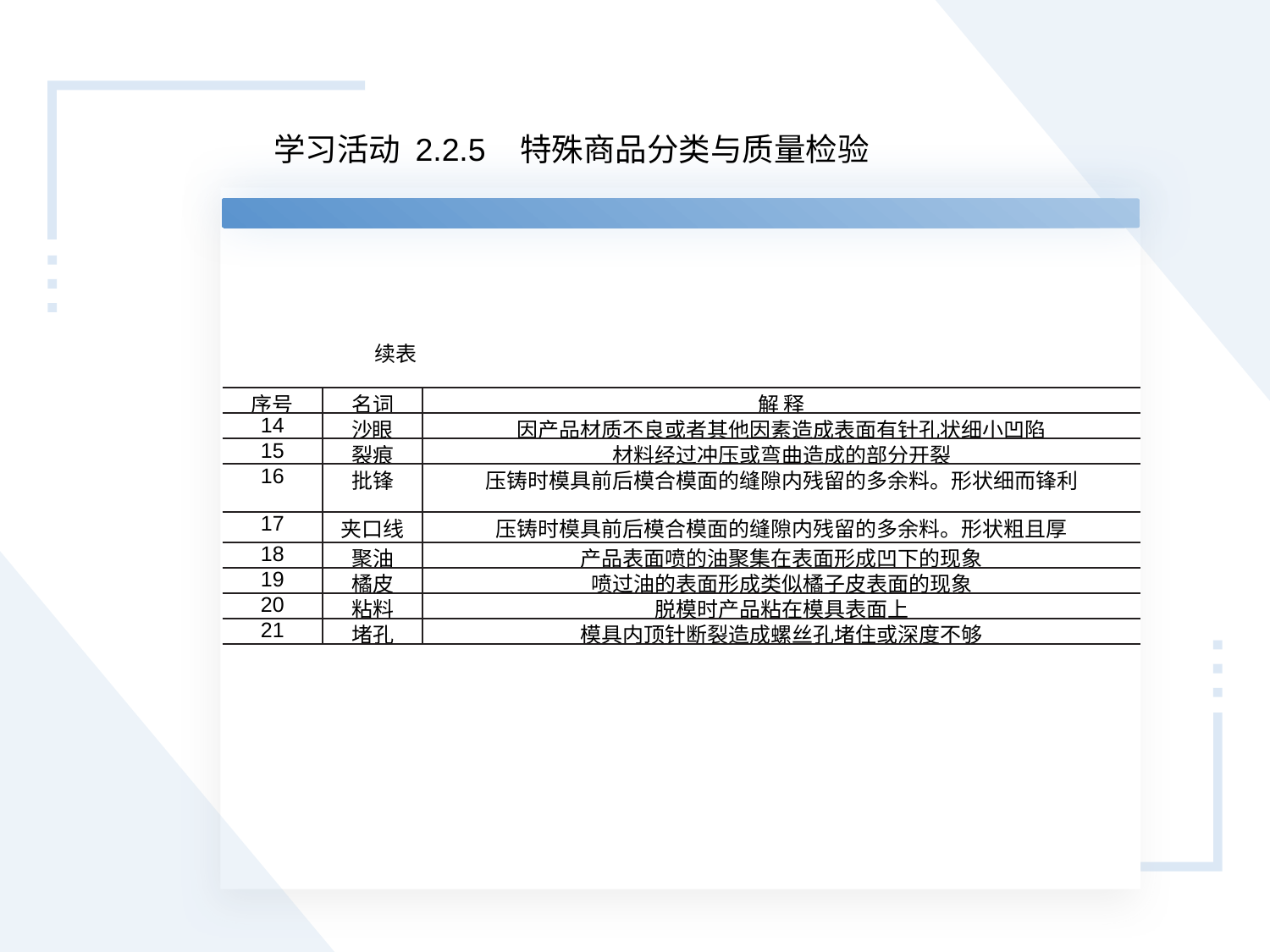

学习活动 2.2.5   特殊商品分类与质量检验
一、特殊商品分类
这里的特殊商品指两类商品,一类是非常温保管需要低温冷藏的生鲜类商品 ;另一类是 日常生活中应用较少的五金类商品 。
二、生鲜类
(一) 生鲜品的分类
生鲜品是指需要低温冷藏(冻藏)的食品 。
(二) 生鲜品的质量要求

 续表

| 序号 | 名词 | 解 释 |
| --- | --- | --- |
| 14 | 沙眼 | 因产品材质不良或者其他因素造成表面有针孔状细小凹陷 |
| 15 | 裂痕 | 材料经过冲压或弯曲造成的部分开裂 |
| 16 | 批锋 | 压铸时模具前后模合模面的缝隙内残留的多余料。形状细而锋利 |
| 17 | 夹口线 | 压铸时模具前后模合模面的缝隙内残留的多余料。形状粗且厚 |
| 18 | 聚油 | 产品表面喷的油聚集在表面形成凹下的现象 |
| 19 | 橘皮 | 喷过油的表面形成类似橘子皮表面的现象 |
| 20 | 粘料 | 脱模时产品粘在模具表面上 |
| 21 | 堵孔 | 模具内顶针断裂造成螺丝孔堵住或深度不够 |